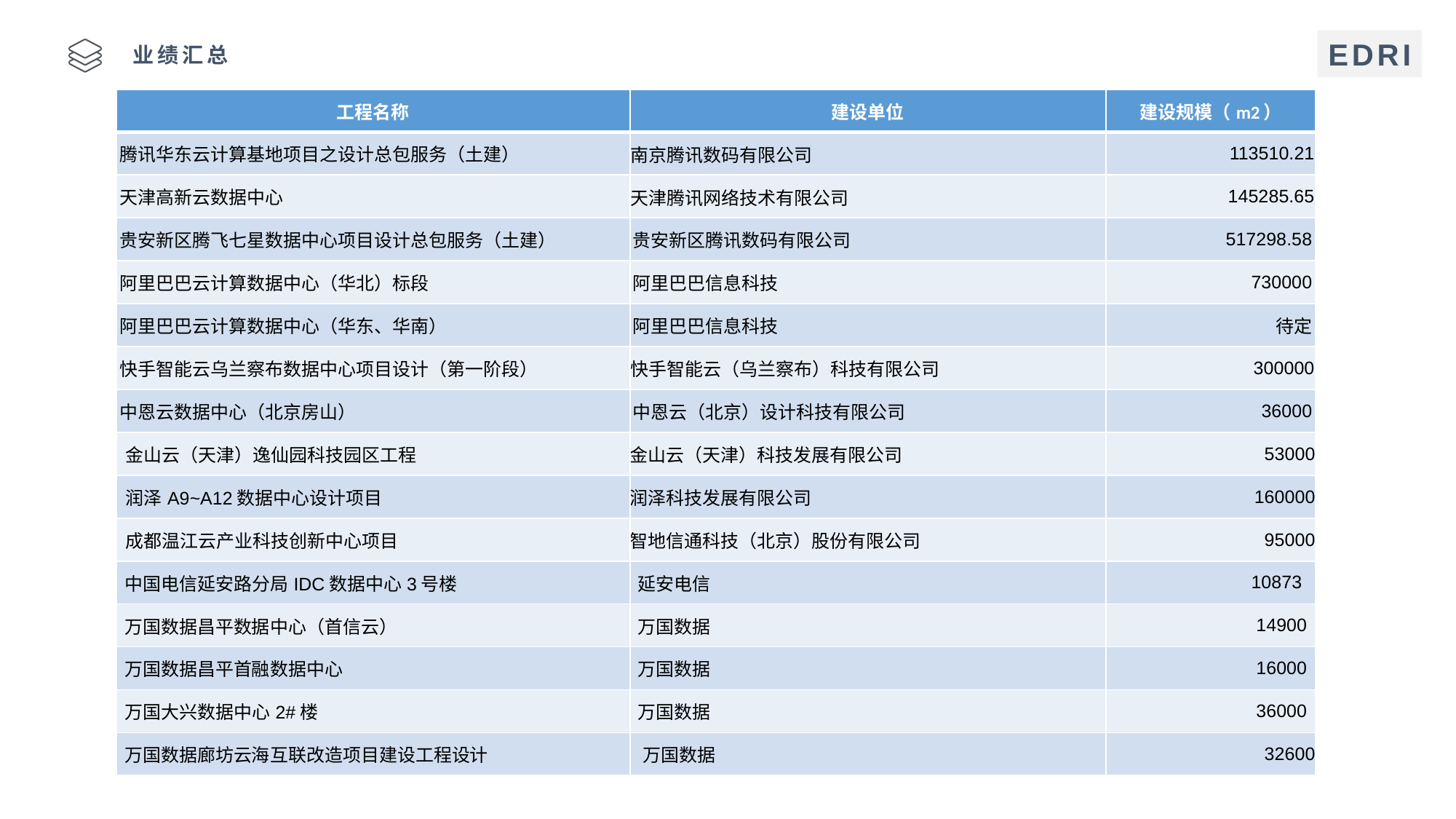

EDRI
业绩汇总

| 工程名称 | 建设单位 | 建设规模（m2） |
| --- | --- | --- |
| 腾讯华东云计算基地项目之设计总包服务（土建） | 南京腾讯数码有限公司 | 113510.21 |
| 天津高新云数据中心 | 天津腾讯网络技术有限公司 | 145285.65 |
| 贵安新区腾飞七星数据中心项目设计总包服务（土建） | 贵安新区腾讯数码有限公司 | 517298.58 |
| 阿里巴巴云计算数据中心（华北）标段 | 阿里巴巴信息科技 | 730000 |
| 阿里巴巴云计算数据中心（华东、华南） | 阿里巴巴信息科技 | 待定 |
| 快手智能云乌兰察布数据中心项目设计（第一阶段） | 快手智能云（乌兰察布）科技有限公司 | 300000 |
| 中恩云数据中心（北京房山） | 中恩云（北京）设计科技有限公司 | 36000 |
| 金山云（天津）逸仙园科技园区工程 | 金山云（天津）科技发展有限公司 | 53000 |
| 润泽A9~A12数据中心设计项目 | 润泽科技发展有限公司 | 160000 |
| 成都温江云产业科技创新中心项目 | 智地信通科技（北京）股份有限公司 | 95000 |
| 中国电信延安路分局IDC数据中心3号楼 | 延安电信 | 10873 |
| 万国数据昌平数据中心（首信云） | 万国数据 | 14900 |
| 万国数据昌平首融数据中心 | 万国数据 | 16000 |
| 万国大兴数据中心2#楼 | 万国数据 | 36000 |
| 万国数据廊坊云海互联改造项目建设工程设计 | 万国数据 | 32600 |